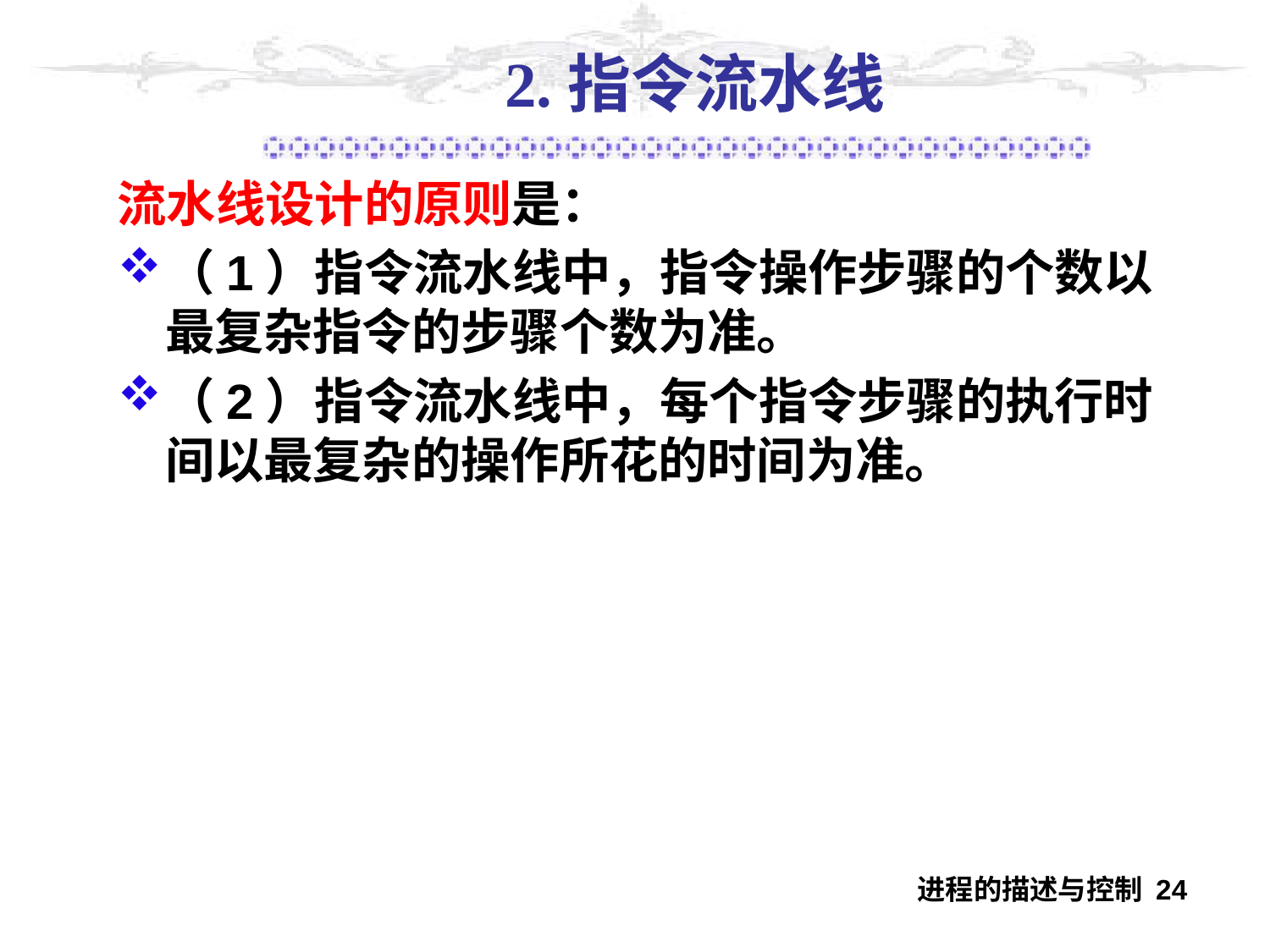

#
2.指令流水线
流水线设计的原则是：
（1）指令流水线中，指令操作步骤的个数以最复杂指令的步骤个数为准。
（2）指令流水线中，每个指令步骤的执行时间以最复杂的操作所花的时间为准。